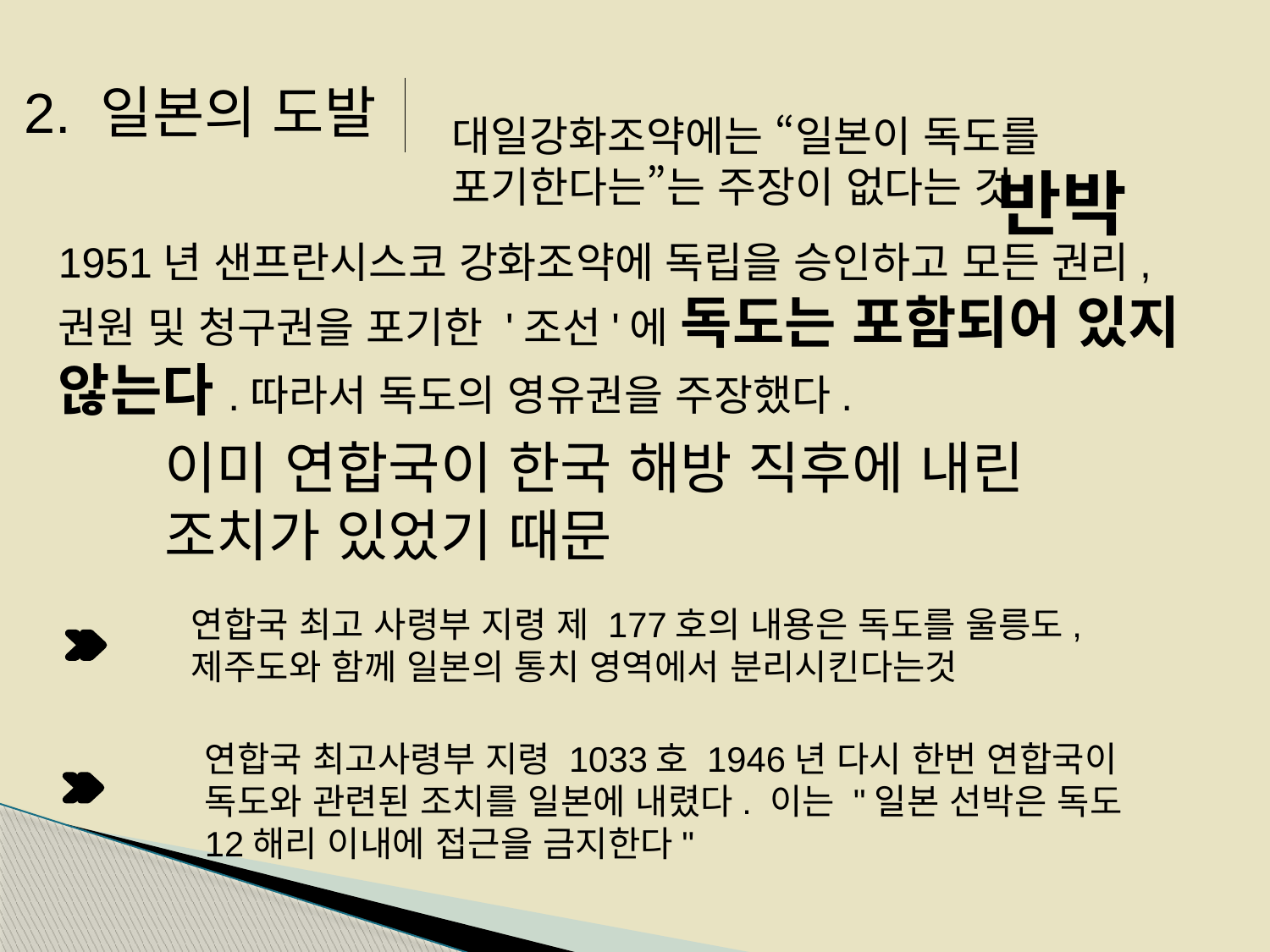

2. 일본의 도발
대일강화조약에는 “일본이 독도를 포기한다는”는 주장이 없다는 것.

반박
1951년 샌프란시스코 강화조약에 독립을 승인하고 모든 권리, 권원 및 청구권을 포기한 '조선'에 독도는 포함되어 있지 않는다.따라서 독도의 영유권을 주장했다.
이미 연합국이 한국 해방 직후에 내린
조치가 있었기 때문
연합국 최고 사령부 지령 제 177호의 내용은 독도를 울릉도, 제주도와 함께 일본의 통치 영역에서 분리시킨다는것

연합국 최고사령부 지령 1033호 1946년 다시 한번 연합국이 독도와 관련된 조치를 일본에 내렸다. 이는 "일본 선박은 독도 12해리 이내에 접근을 금지한다"